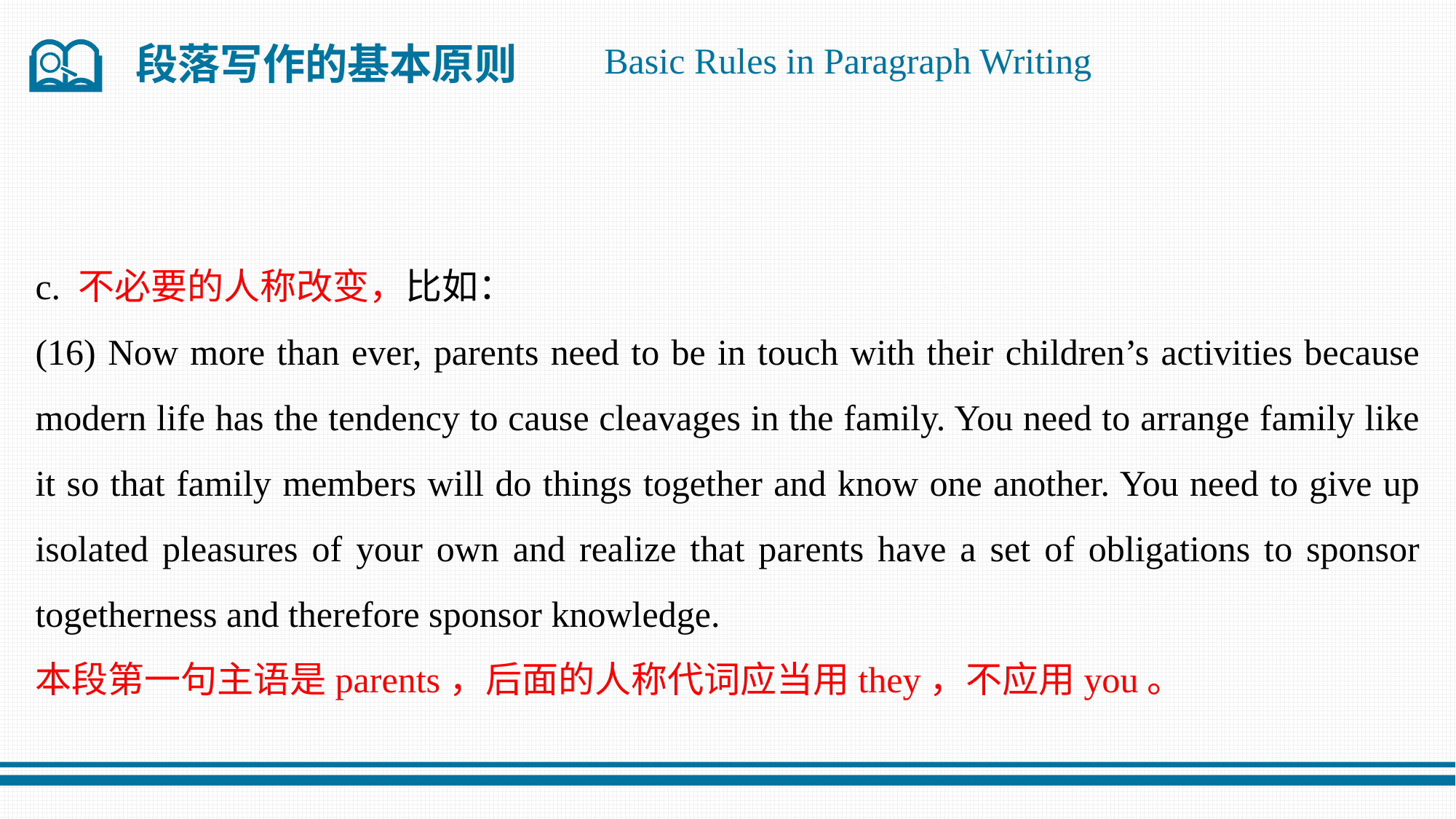

段落写作的基本原则
Basic Rules in Paragraph Writing

c. 不必要的人称改变，比如：
(16) Now more than ever, parents need to be in touch with their children’s activities because modern life has the tendency to cause cleavages in the family. You need to arrange family like it so that family members will do things together and know one another. You need to give up isolated pleasures of your own and realize that parents have a set of obligations to sponsor togetherness and therefore sponsor knowledge.
本段第一句主语是parents，后面的人称代词应当用they，不应用you。